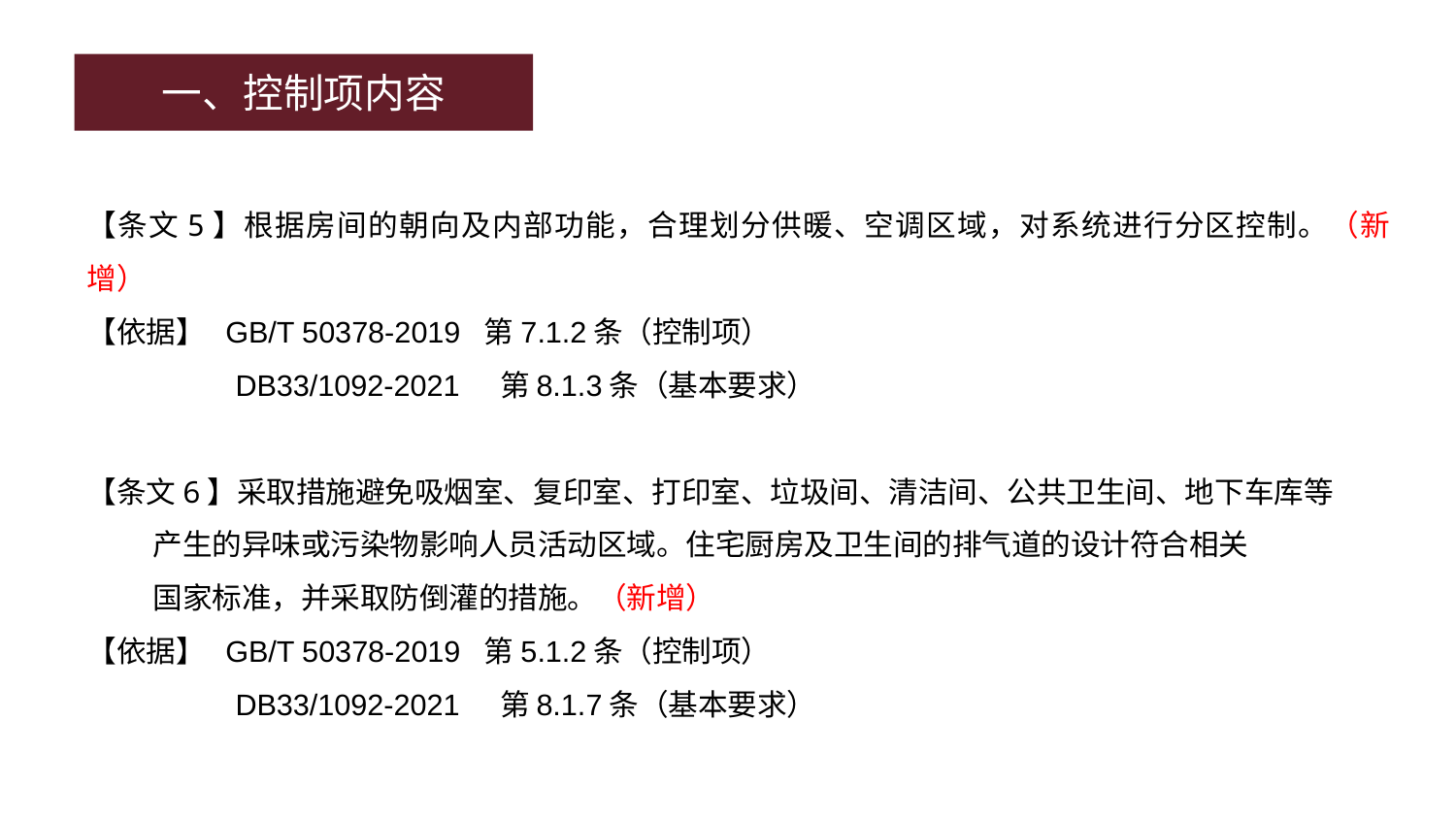

一、控制项内容

【条文5】根据房间的朝向及内部功能，合理划分供暖、空调区域，对系统进行分区控制。（新增）
【依据】  GB/T 50378-2019  第7.1.2条（控制项）
                  DB33/1092-2021    第8.1.3条（基本要求）

【条文6】采取措施避免吸烟室、复印室、打印室、垃圾间、清洁间、公共卫生间、地下车库等
         产生的异味或污染物影响人员活动区域。住宅厨房及卫生间的排气道的设计符合相关
         国家标准，并采取防倒灌的措施。（新增）
【依据】  GB/T 50378-2019  第5.1.2条（控制项）
                  DB33/1092-2021    第8.1.7条（基本要求）